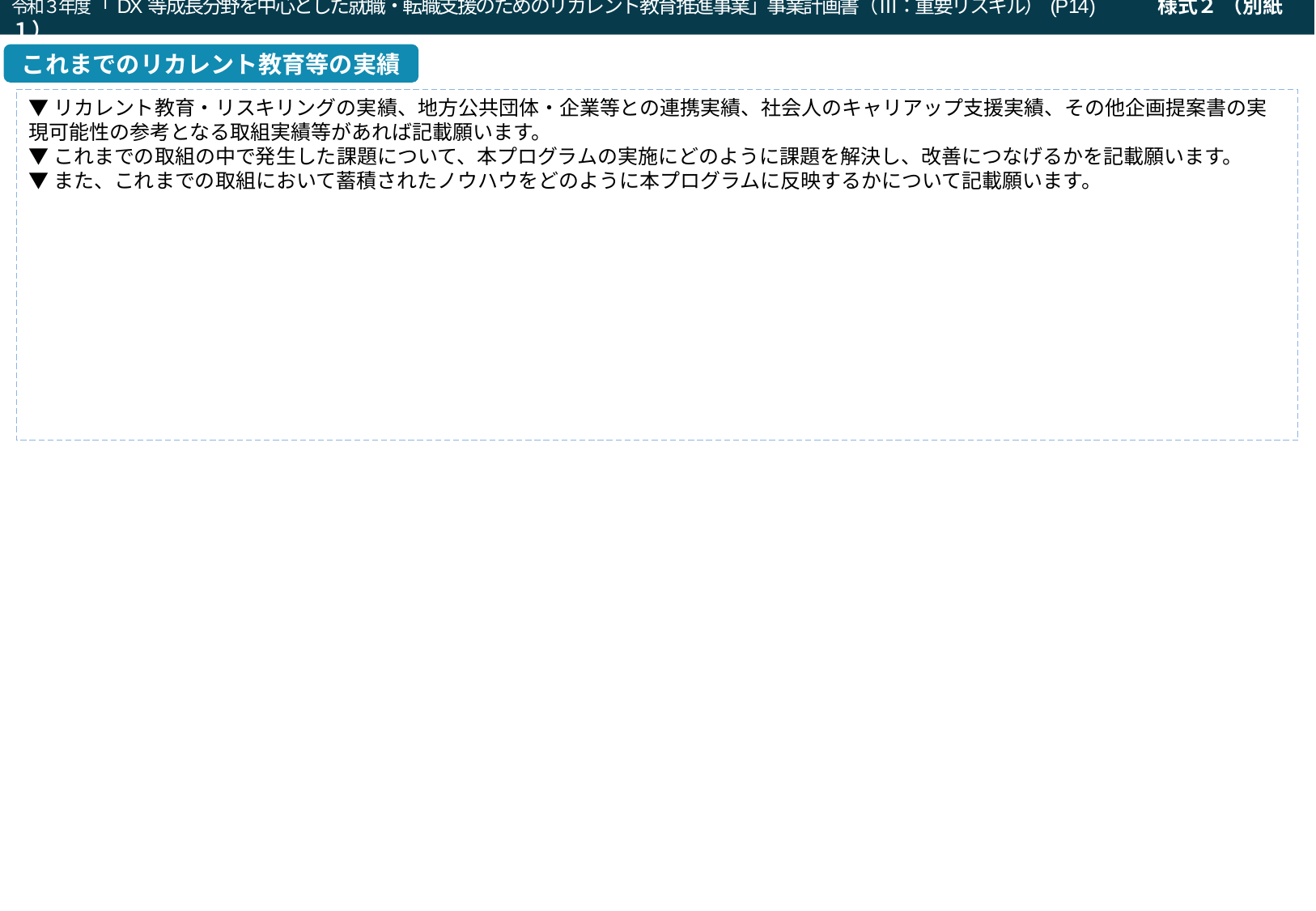

令和３年度「DX等成長分野を中心とした就職・転職支援のためのリカレント教育推進事業」事業計画書（ Ⅲ：重要リスキル）(P14)　　　様式２ （別紙１）
令和２年度「就職・転職支援のための大学リカレント教育推進事業（就職・転職支援のためのリカレント教育プログラムの開発・実施）」企画提案書（a：求職支援）(P14)
これまでのリカレント教育等の実績
▼リカレント教育・リスキリングの実績、地方公共団体・企業等との連携実績、社会人のキャリアップ支援実績、その他企画提案書の実現可能性の参考となる取組実績等があれば記載願います。
▼これまでの取組の中で発生した課題について、本プログラムの実施にどのように課題を解決し、改善につなげるかを記載願います。
▼また、これまでの取組において蓄積されたノウハウをどのように本プログラムに反映するかについて記載願います。